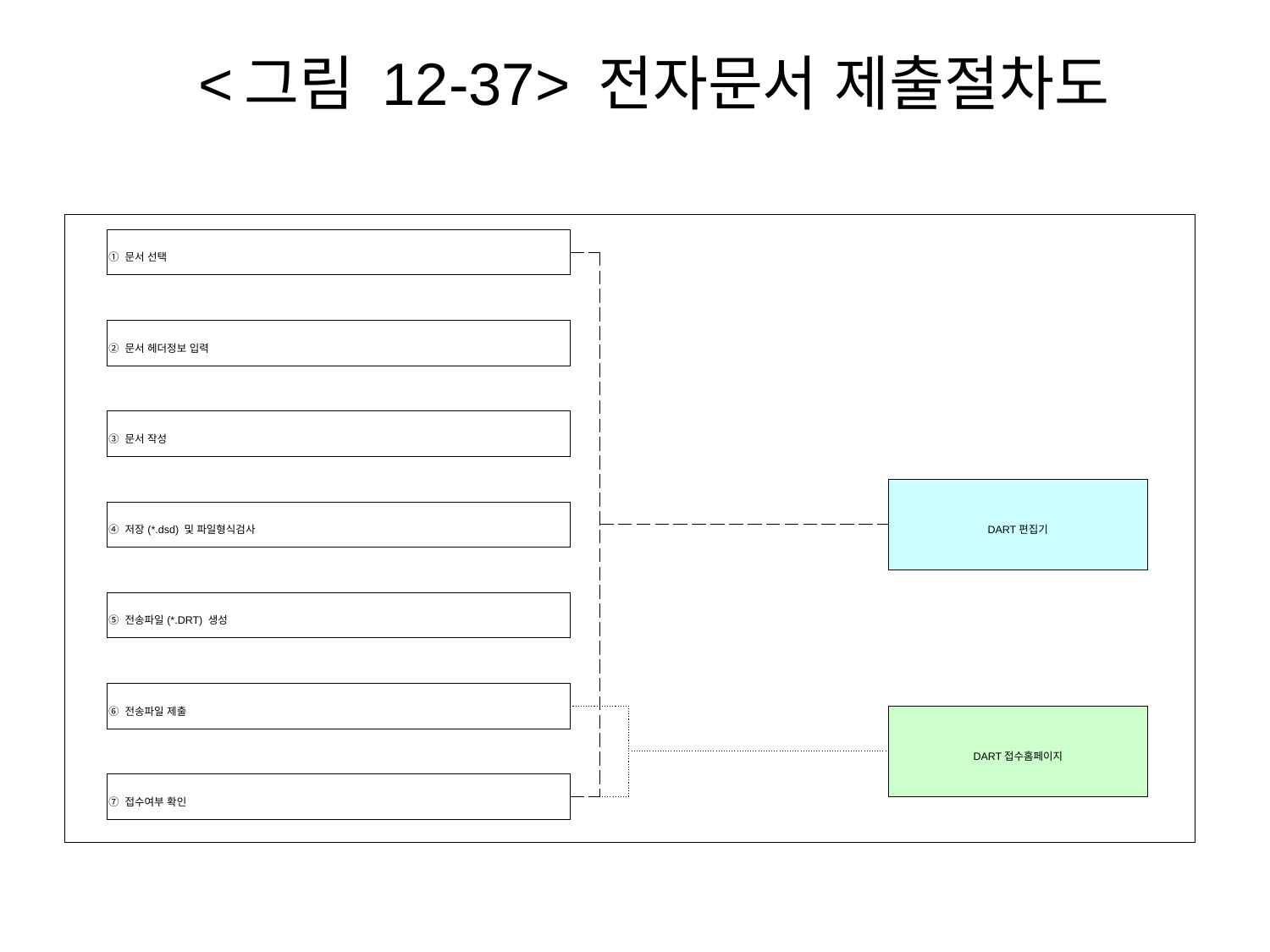

# <그림 12-37> 전자문서 제출절차도
|  |  |  |  |  |  |  |
| --- | --- | --- | --- | --- | --- | --- |
|  | ① 문서 선택 |  |  |  |  |  |
|  |  |  |  |  |  |  |
|  |  |  |  |  |  |  |
|  |  |  |  |  |  |  |
|  | ② 문서 헤더정보 입력 |  |  |  |  |  |
|  |  |  |  |  |  |  |
|  |  |  |  |  |  |  |
|  |  |  |  |  |  |  |
|  | ③ 문서 작성 |  |  |  |  |  |
|  |  |  |  |  |  |  |
|  |  |  |  |  |  |  |
|  |  |  |  |  | DART편집기 |  |
|  | ④ 저장(\*.dsd) 및 파일형식검사 |  |  |  |  |  |
|  |  |  |  |  |  |  |
|  |  |  |  |  |  |  |
|  |  |  |  |  |  |  |
|  | ⑤ 전송파일(\*.DRT) 생성 |  |  |  |  |  |
|  |  |  |  |  |  |  |
|  |  |  |  |  |  |  |
|  |  |  |  |  |  |  |
|  | ⑥ 전송파일 제출 |  |  |  |  |  |
|  |  |  |  |  | DART접수홈페이지 |  |
|  |  |  |  |  |  |  |
|  |  |  |  |  |  |  |
|  | ⑦ 접수여부 확인 |  |  |  |  |  |
|  |  |  |  |  |  |  |
|  |  |  |  |  |  |  |